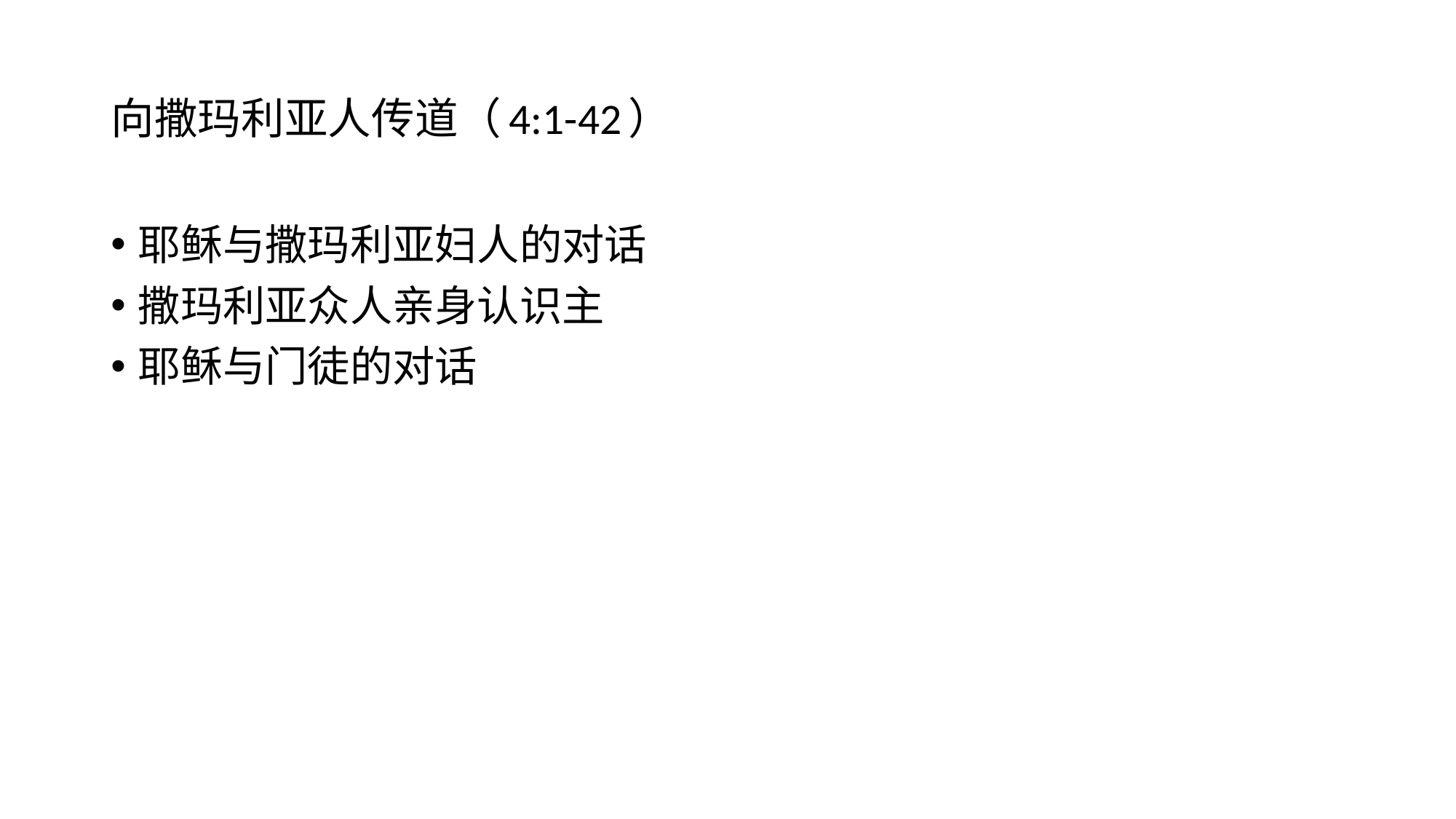

# 向撒玛利亚人传道（4:1-42）
耶稣与撒玛利亚妇人的对话
撒玛利亚众人亲身认识主
耶稣与门徒的对话